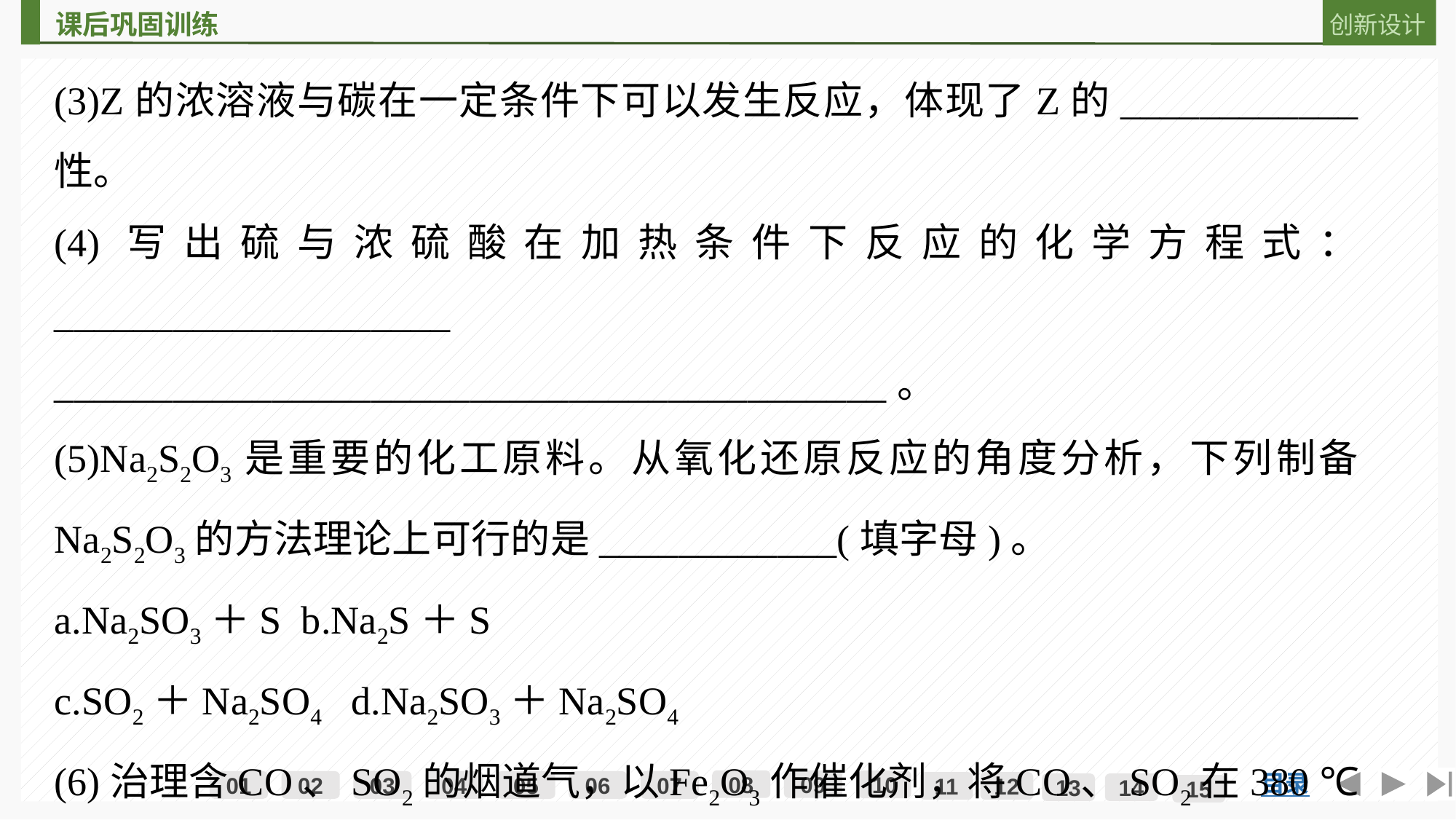

(3)Z的浓溶液与碳在一定条件下可以发生反应，体现了Z的____________性。
(4)写出硫与浓硫酸在加热条件下反应的化学方程式：____________________
__________________________________________。
(5)Na2S2O3是重要的化工原料。从氧化还原反应的角度分析，下列制备Na2S2O3的方法理论上可行的是____________(填字母)。
a.Na2SO3＋S  b.Na2S＋S
c.SO2＋Na2SO4   d.Na2SO3＋Na2SO4
(6)治理含CO、SO2的烟道气，以Fe2O3作催化剂，将CO、SO2在380 ℃时转化为S和一种无毒气体，写出该治理烟道气反应的化学方程式：_______________________________________________________________。